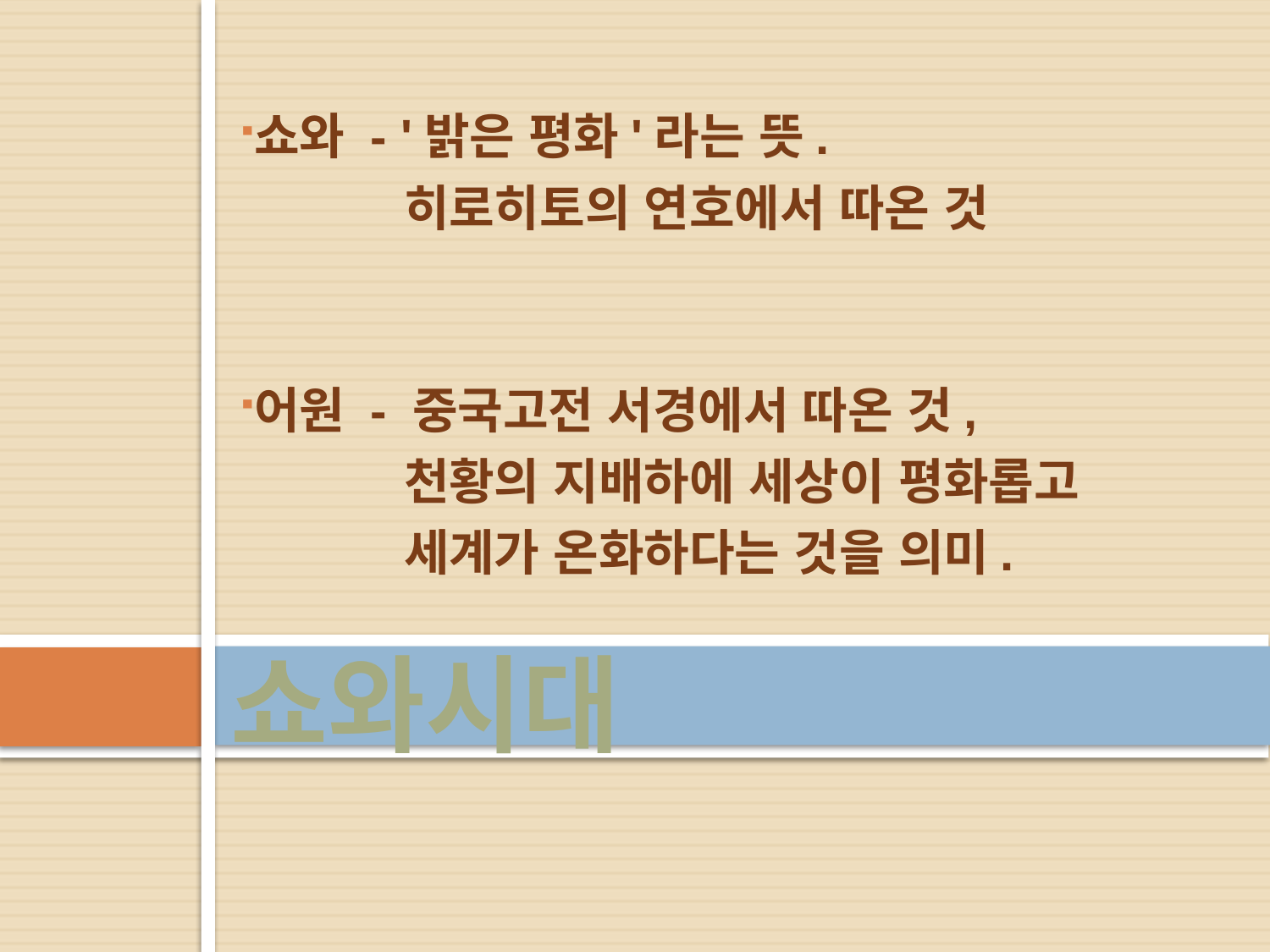

쇼와 - '밝은 평화'라는 뜻.
           히로히토의 연호에서 따온 것

어원 - 중국고전 서경에서 따온 것,
           천황의 지배하에 세상이 평화롭고
           세계가 온화하다는 것을 의미.

# 쇼와시대